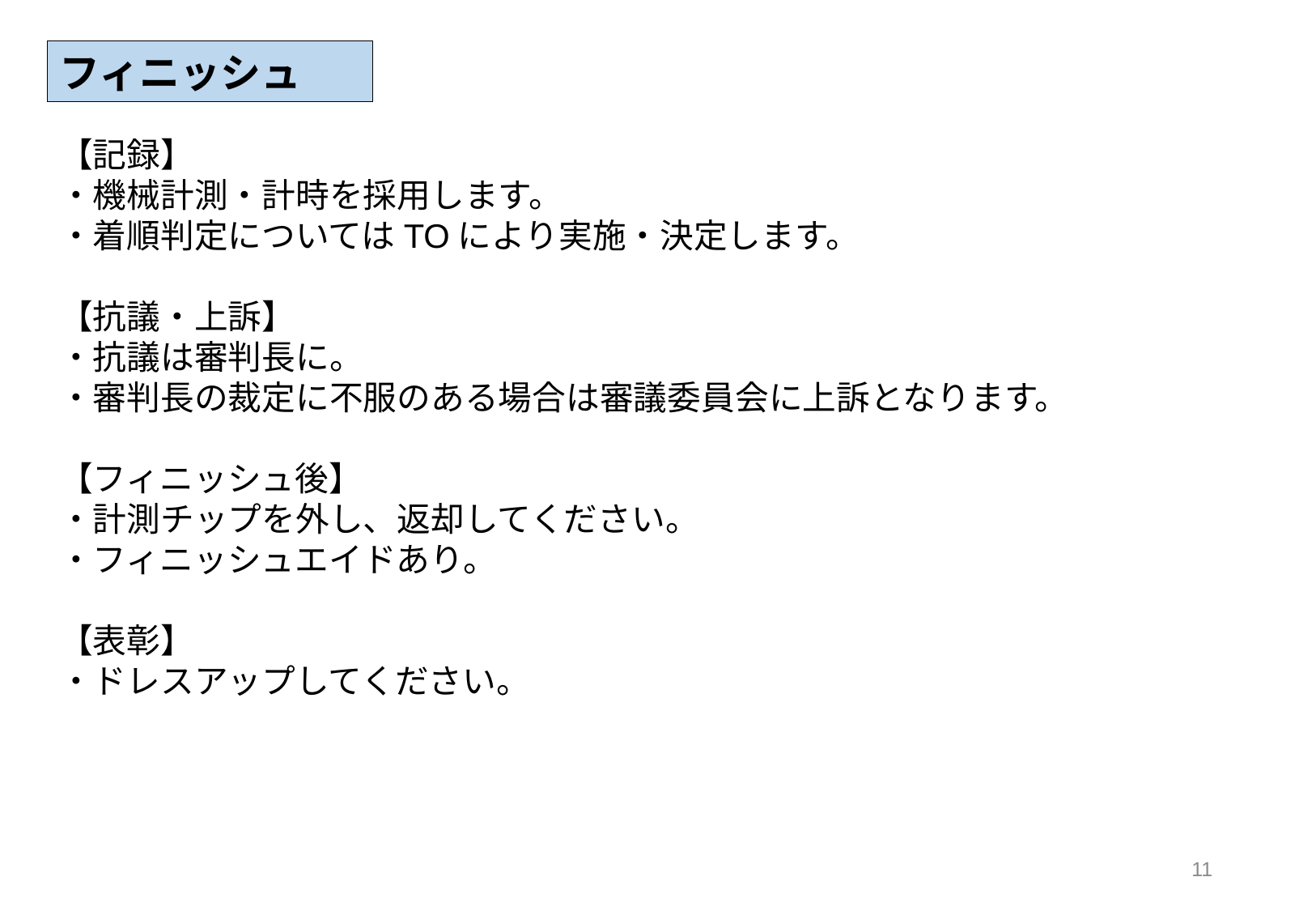

フィニッシュ
【記録】
・機械計測・計時を採用します。
・着順判定についてはTOにより実施・決定します。

【抗議・上訴】
・抗議は審判長に。
・審判長の裁定に不服のある場合は審議委員会に上訴となります。

【フィニッシュ後】
・計測チップを外し、返却してください。
・フィニッシュエイドあり。

【表彰】
・ドレスアップしてください。

11